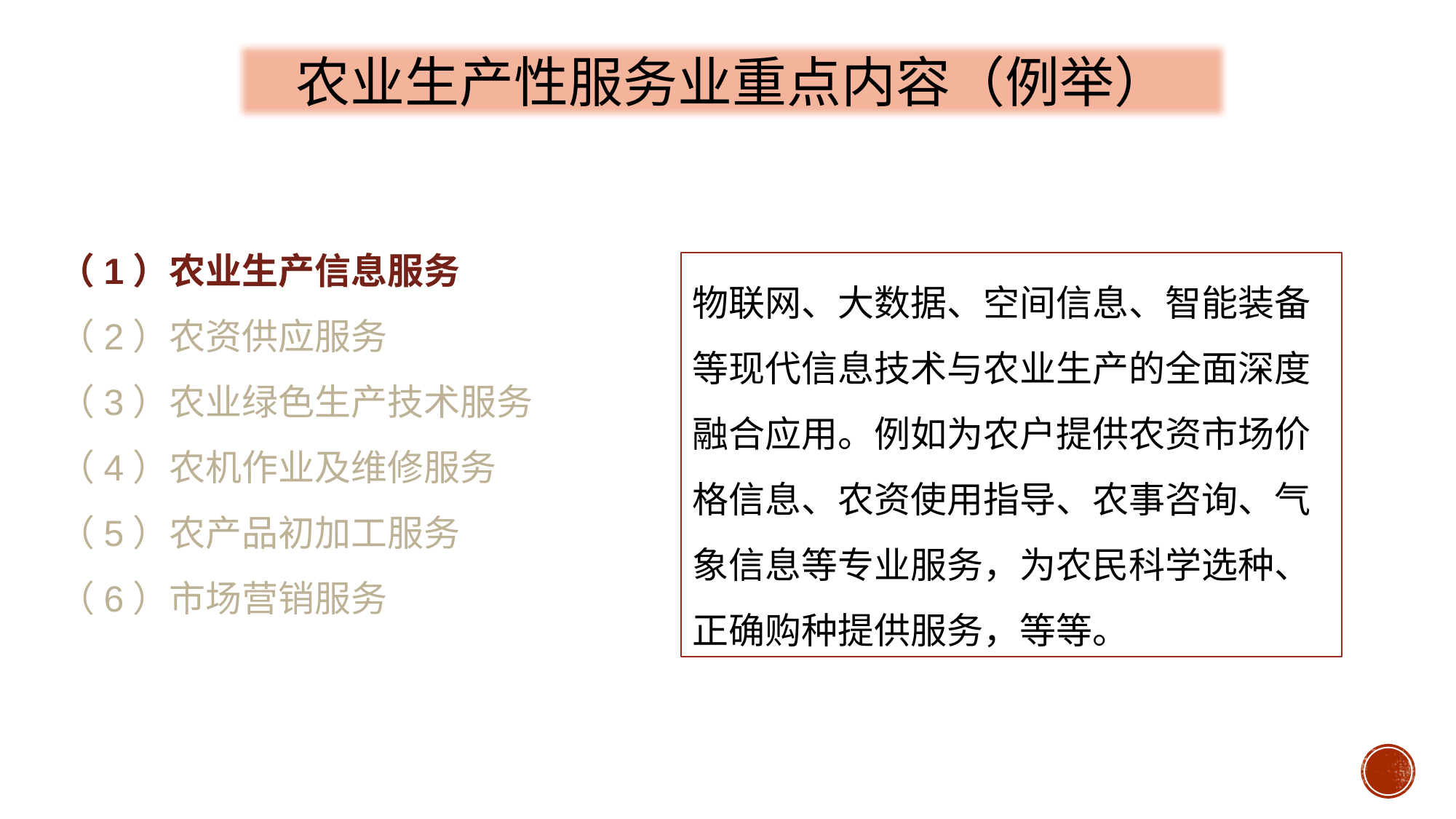

农业生产性服务业重点内容（例举）
（1）农业生产信息服务
（2）农资供应服务
（3）农业绿色生产技术服务
（4）农机作业及维修服务
（5）农产品初加工服务
（6）市场营销服务
物联网、大数据、空间信息、智能装备等现代信息技术与农业生产的全面深度融合应用。例如为农户提供农资市场价格信息、农资使用指导、农事咨询、气象信息等专业服务，为农民科学选种、正确购种提供服务，等等。